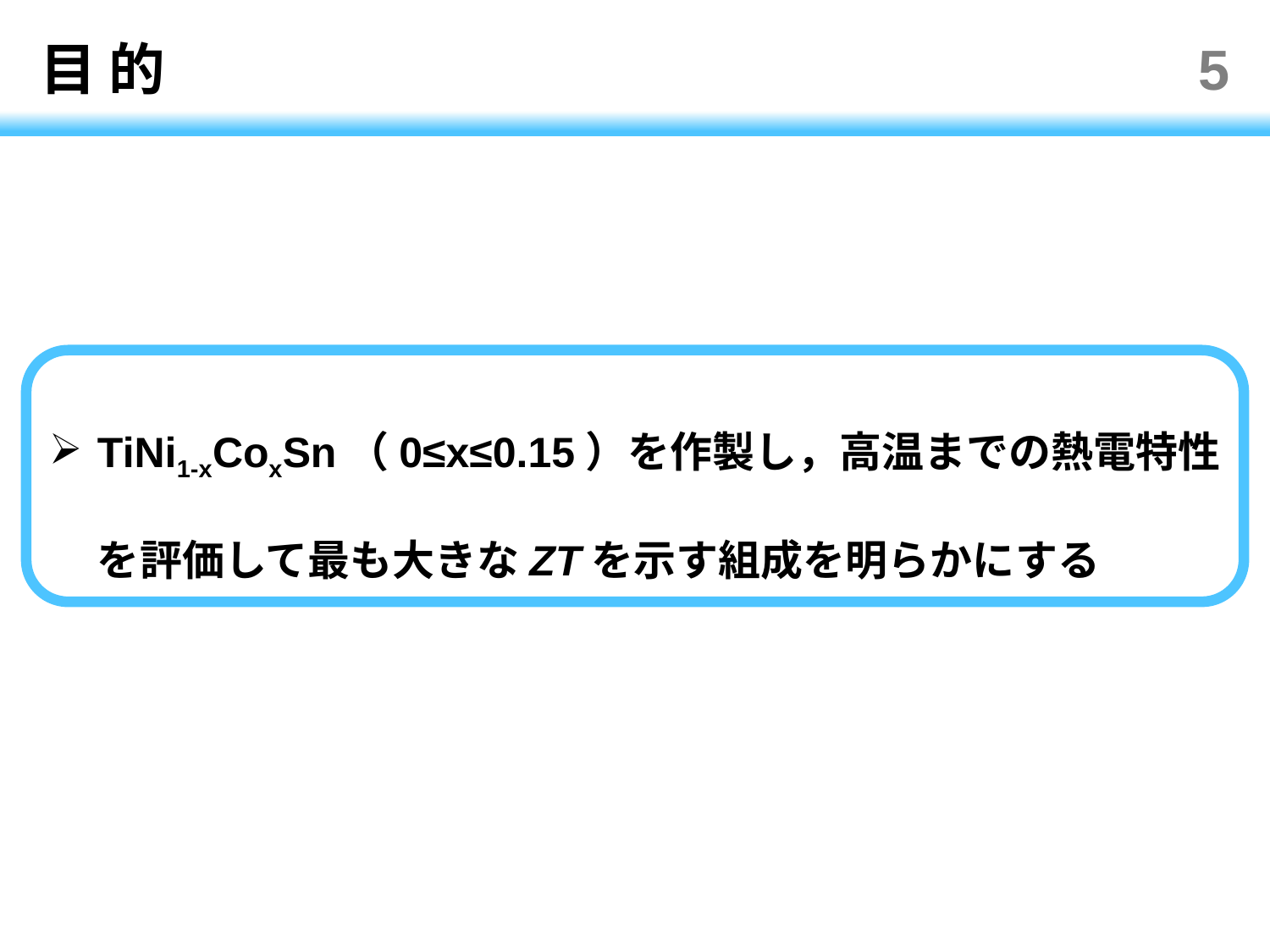

目 的
5
TiNi1-xCoxSn（0≤x≤0.15）を作製し，高温までの熱電特性を評価して最も大きなZTを示す組成を明らかにする